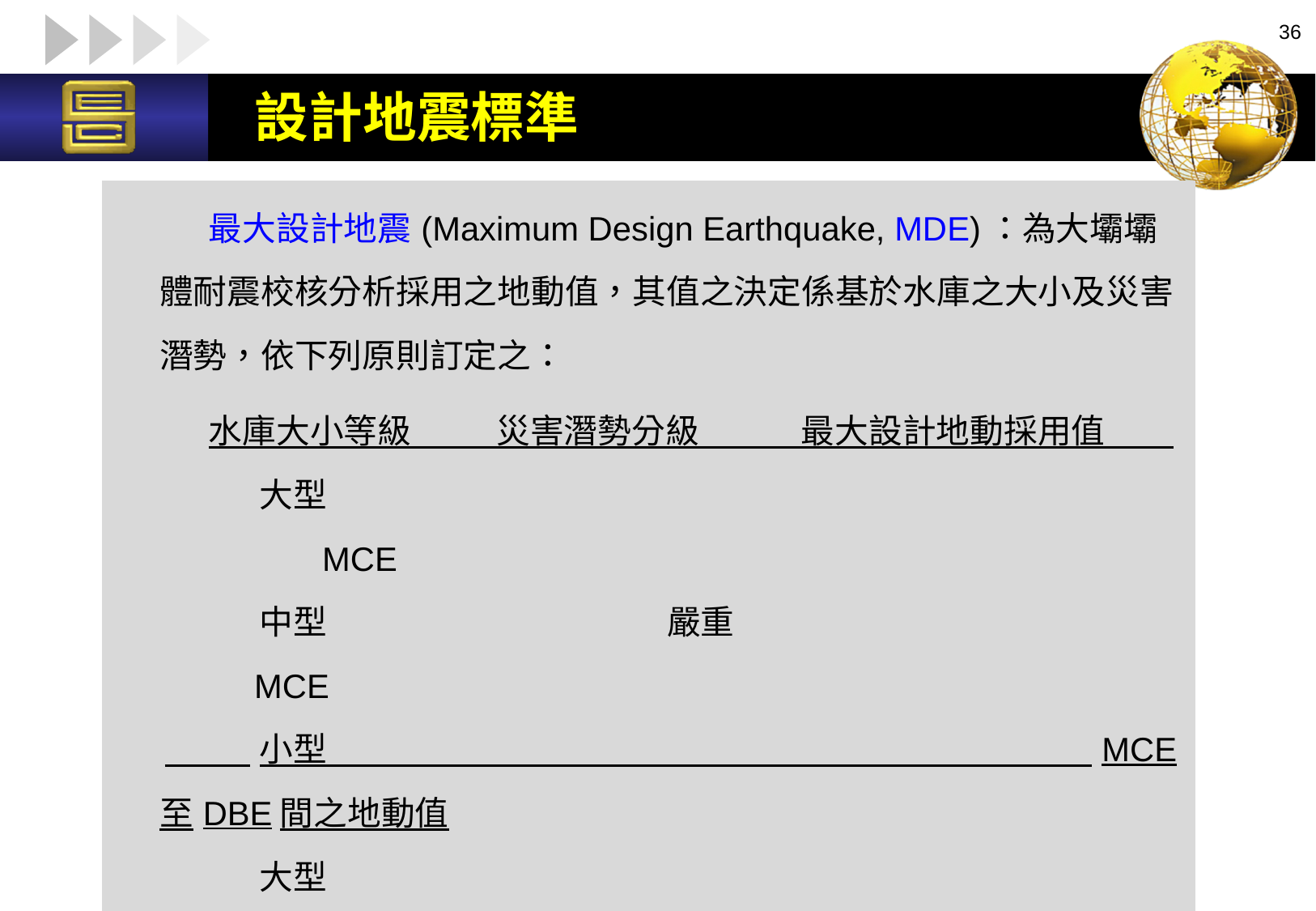

36
# 設計地震標準
| 最大設計地震(Maximum Design Earthquake, MDE)：為大壩壩體耐震校核分析採用之地動值，其值之決定係基於水庫之大小及災害潛勢，依下列原則訂定之： |
| --- |
| 水庫大小等級 災害潛勢分級 最大設計地動採用值 大型 MCE 中型 嚴重 MCE 小型 MCE至DBE間之地動值 大型 MCE 中型 輕微 MCE至DBE間之地動值 小型 DBE至OBE間之地動值 大型 MCE至DBE間之地動值 中型 極輕微 DBE至OBE間之地動值 小型 DBE至OBE間之地動值 |